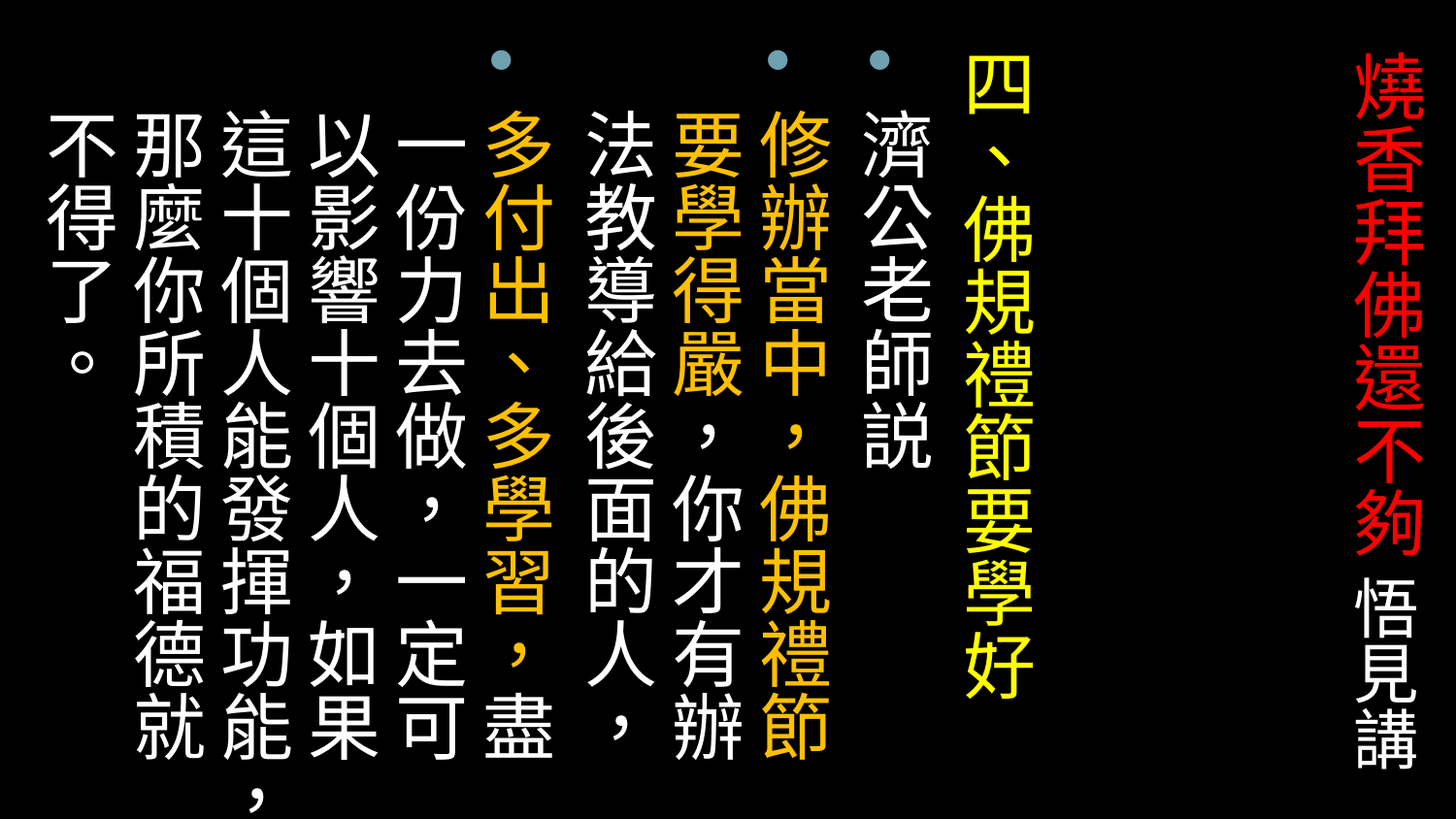

四、佛規禮節要學好
濟公老師説
修辦當中，佛規禮節要學得嚴，你才有辦法教導給後面的人，
多付出、多學習，盡一份力去做，一定可以影響十個人，如果這十個人能發揮功能，那麼你所積的福德就不得了。
# 燒香拜佛還不夠 悟見講